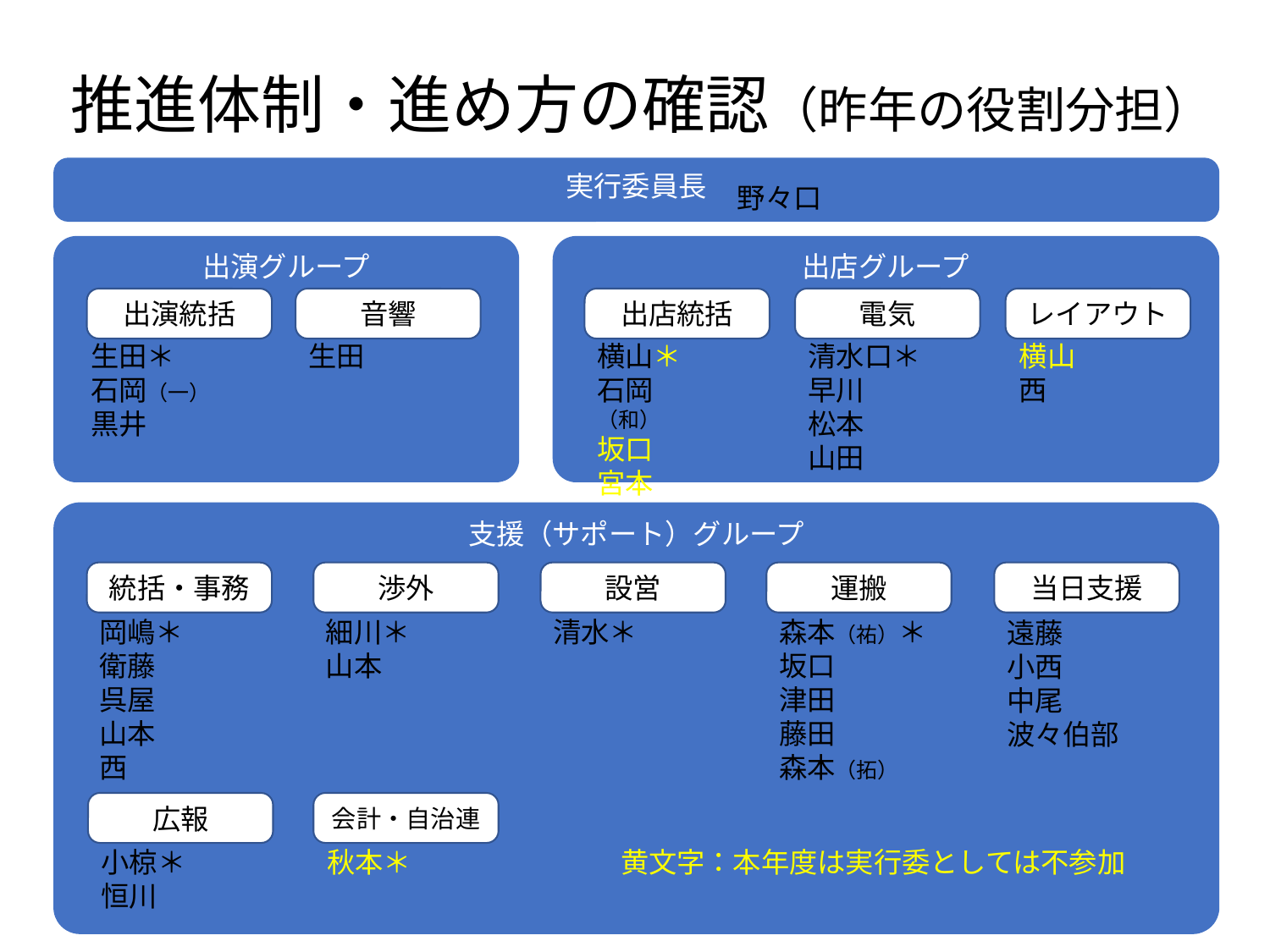

推進体制・進め方の確認（昨年の役割分担）
実行委員長
野々口
出演グループ
出店グループ
出演統括
音響
出店統括
電気
レイアウト
生田＊
石岡（一）
黒井
生田
横山＊
石岡（和）
坂口
宮本
清水口＊
早川
松本
山田
横山
西
支援（サポート）グループ
統括・事務
渉外
設営
運搬
当日支援
岡嶋＊
衛藤
呉屋
山本
西
細川＊
山本
清水＊
森本（祐）＊
坂口
津田
藤田
森本（拓）
遠藤
小西
中尾
波々伯部
広報
会計・自治連
小椋＊
恒川
秋本＊
黄文字：本年度は実行委としては不参加